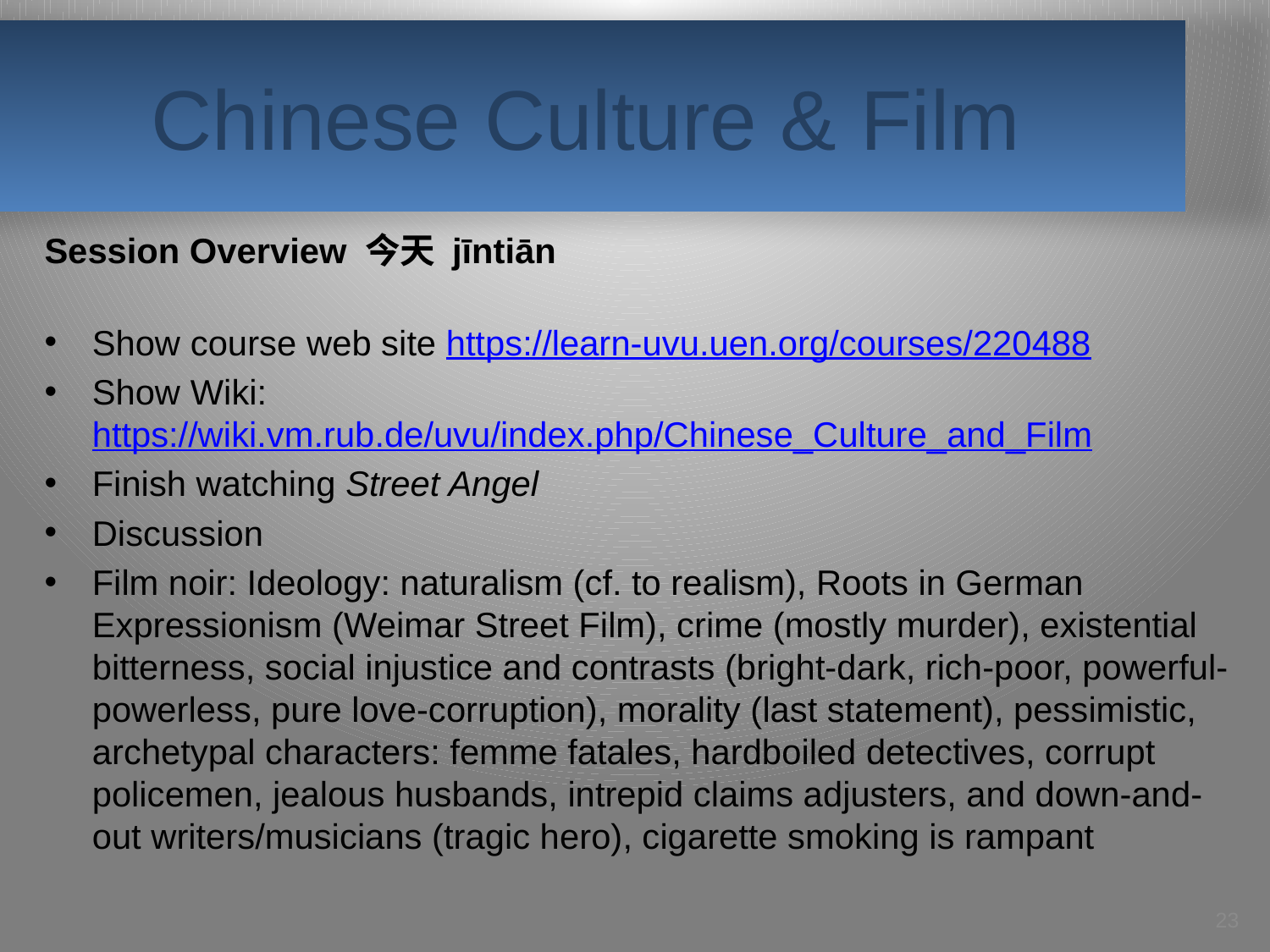

# Chinese Culture & Film
Session Overview 今天 jīntiān
Show course web site https://learn-uvu.uen.org/courses/220488
Show Wiki: https://wiki.vm.rub.de/uvu/index.php/Chinese_Culture_and_Film
Finish watching Street Angel
Discussion
Film noir: Ideology: naturalism (cf. to realism), Roots in German Expressionism (Weimar Street Film), crime (mostly murder), existential bitterness, social injustice and contrasts (bright-dark, rich-poor, powerful-powerless, pure love-corruption), morality (last statement), pessimistic, archetypal characters: femme fatales, hardboiled detectives, corrupt policemen, jealous husbands, intrepid claims adjusters, and down-and-out writers/musicians (tragic hero), cigarette smoking is rampant
23